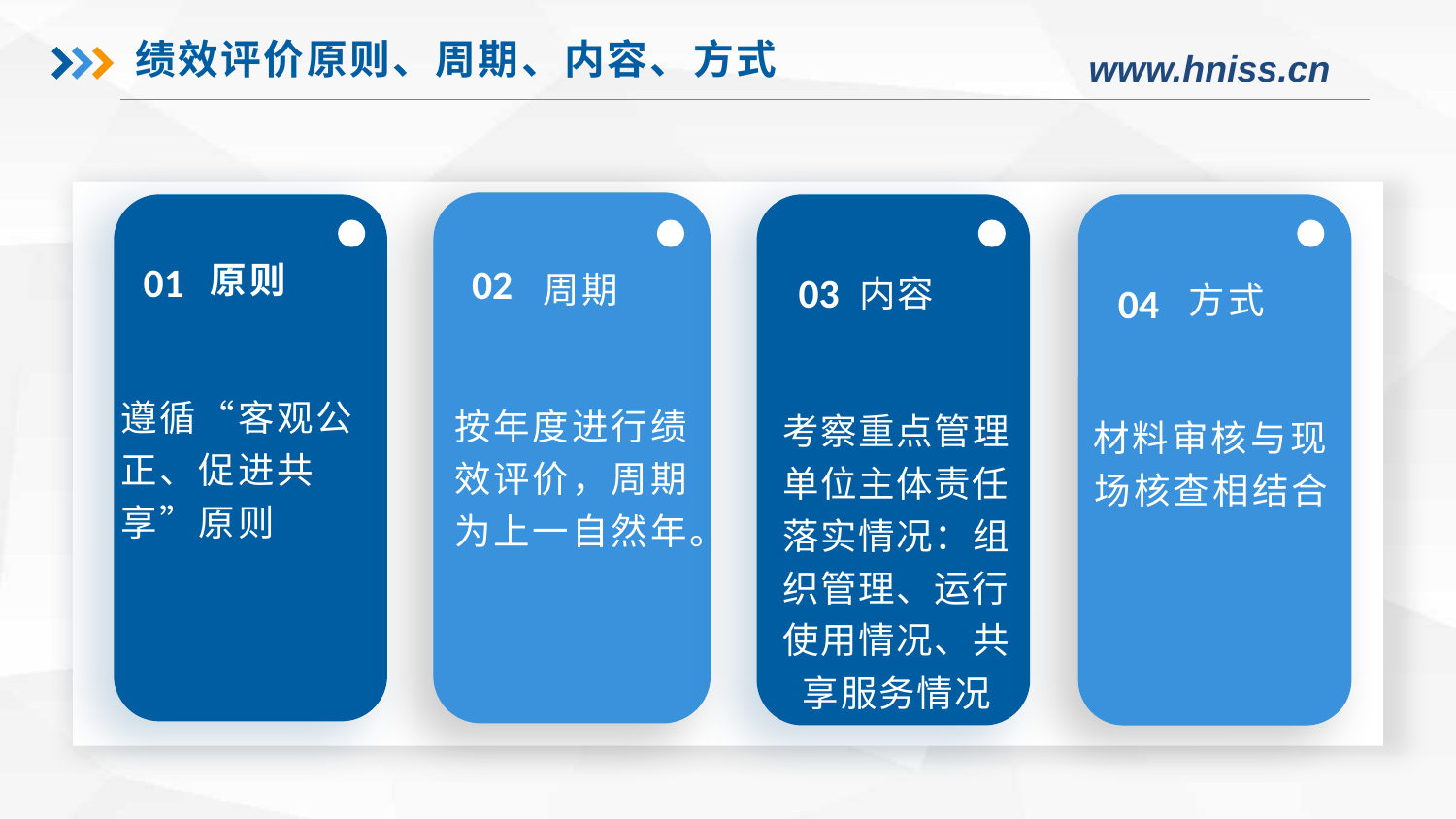

绩效评价原则、周期、内容、方式

原则

遵循“客观公正、促进共享”原则
01
周期

按年度进行绩效评价，周期为上一自然年。
02
内容

考察重点管理单位主体责任落实情况：组织管理、运行使用情况、共享服务情况
03
  方式

材料审核与现场核查相结合
04